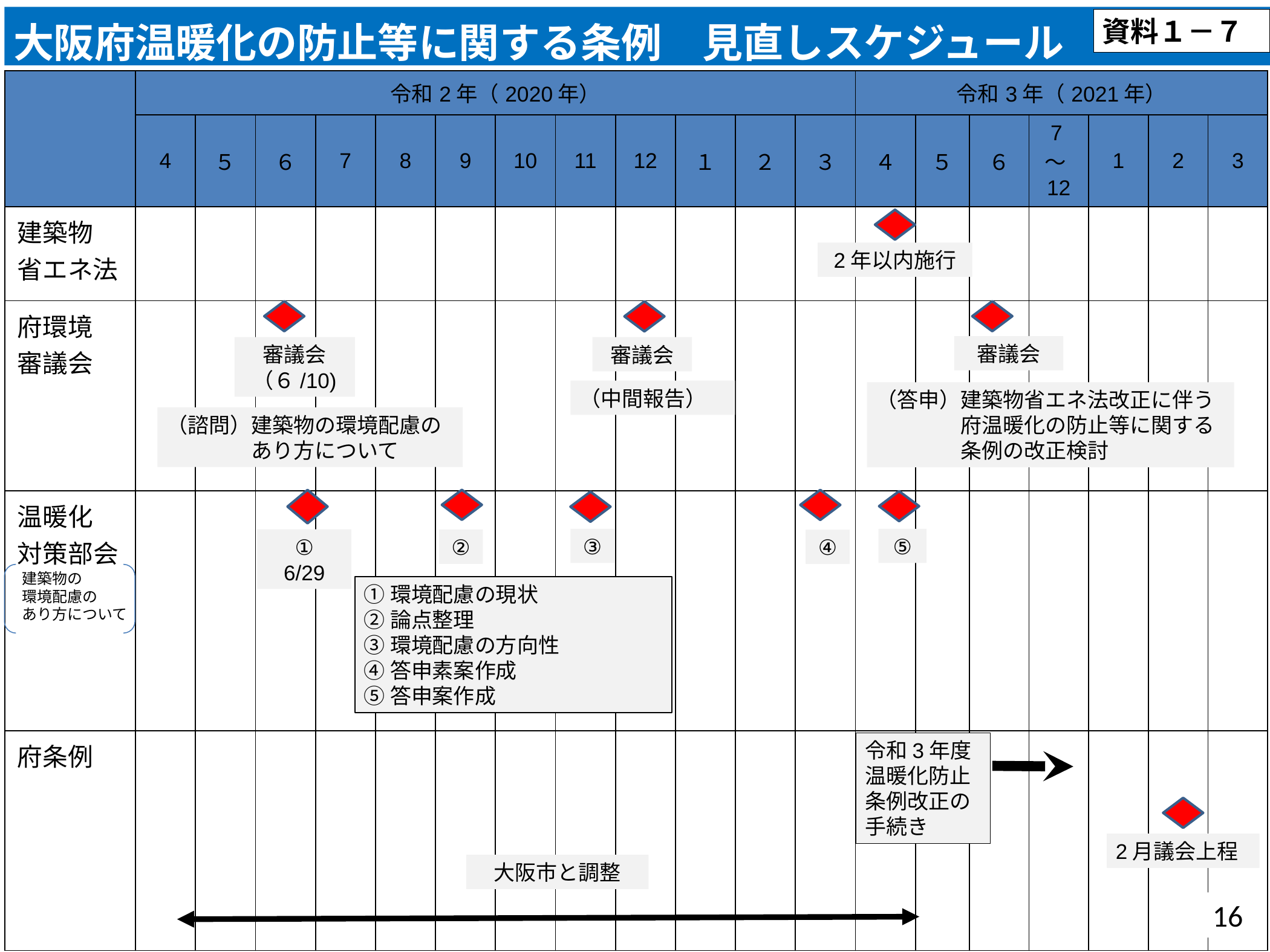

大阪府温暖化の防止等に関する条例　見直しスケジュール
資料１－７
|  | 令和2年（2020年） |  |  |  |  |  |  |  |  |  |  |  | 令和3年（2021年） |  |  |  |  |  |  |
| --- | --- | --- | --- | --- | --- | --- | --- | --- | --- | --- | --- | --- | --- | --- | --- | --- | --- | --- | --- |
|  | 4 | ５ | ６ | 7 | 8 | 9 | 10 | 11 | 12 | １ | ２ | ３ | ４ | ５ | ６ | 7～12 | 1 | 2 | 3 |
| 建築物 省エネ法 |  |  |  |  |  |  |  |  |  |  |  |  |  |  |  |  |  |  |  |
| 府環境 審議会 |  |  |  |  |  |  |  |  |  |  |  |  |  |  |  |  |  |  |  |
| 温暖化 対策部会 |  |  |  |  |  |  |  |  |  |  |  |  |  |  |  |  |  |  |  |
| 府条例 |  |  |  |  |  |  |  |  |  |  |  |  |  |  |  |  |  |  |  |

2年以内施行

審議会
審議会（６/10)
審議会
（中間報告）
（答申）建築物省エネ法改正に伴う
　　　　府温暖化の防止等に関する
　　　　条例の改正検討
（諮問）建築物の環境配慮の
　　　　あり方について

③
⑤
①
6/29
②
④

建築物の
環境配慮の
あり方について
①環境配慮の現状
②論点整理
③環境配慮の方向性
④答申素案作成
⑤答申案作成
令和3年度
温暖化防止条例改正の手続き

2月議会上程
大阪市と調整
16